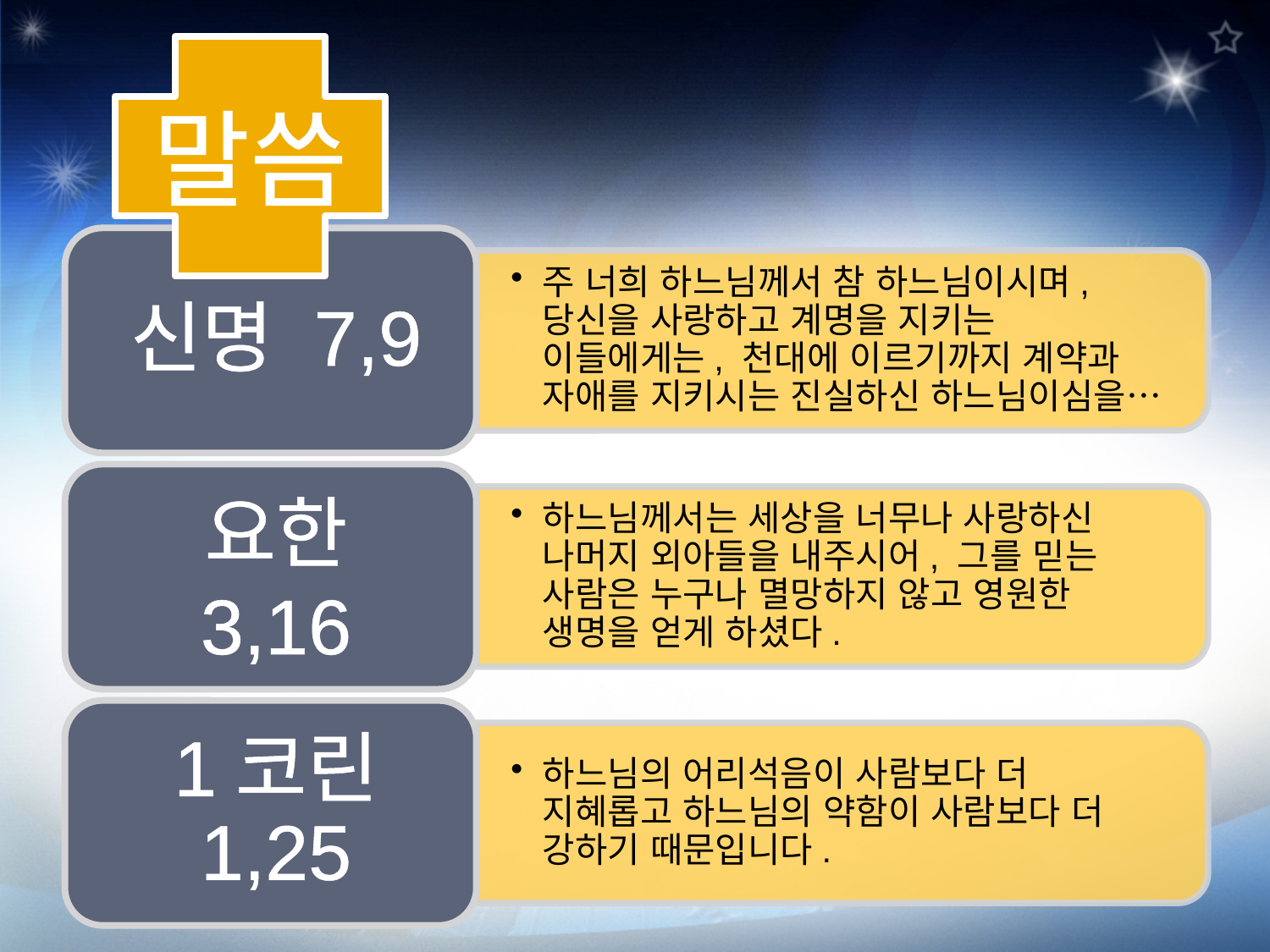

말씀
주 너희 하느님께서 참 하느님이시며, 당신을 사랑하고 계명을 지키는 이들에게는, 천대에 이르기까지 계약과 자애를 지키시는 진실하신 하느님이심을…
신명 7,9
하느님께서는 세상을 너무나 사랑하신 나머지 외아들을 내주시어, 그를 믿는 사람은 누구나 멸망하지 않고 영원한 생명을 얻게 하셨다.
요한 3,16
하느님의 어리석음이 사람보다 더 지혜롭고 하느님의 약함이 사람보다 더 강하기 때문입니다.
1코린 1,25